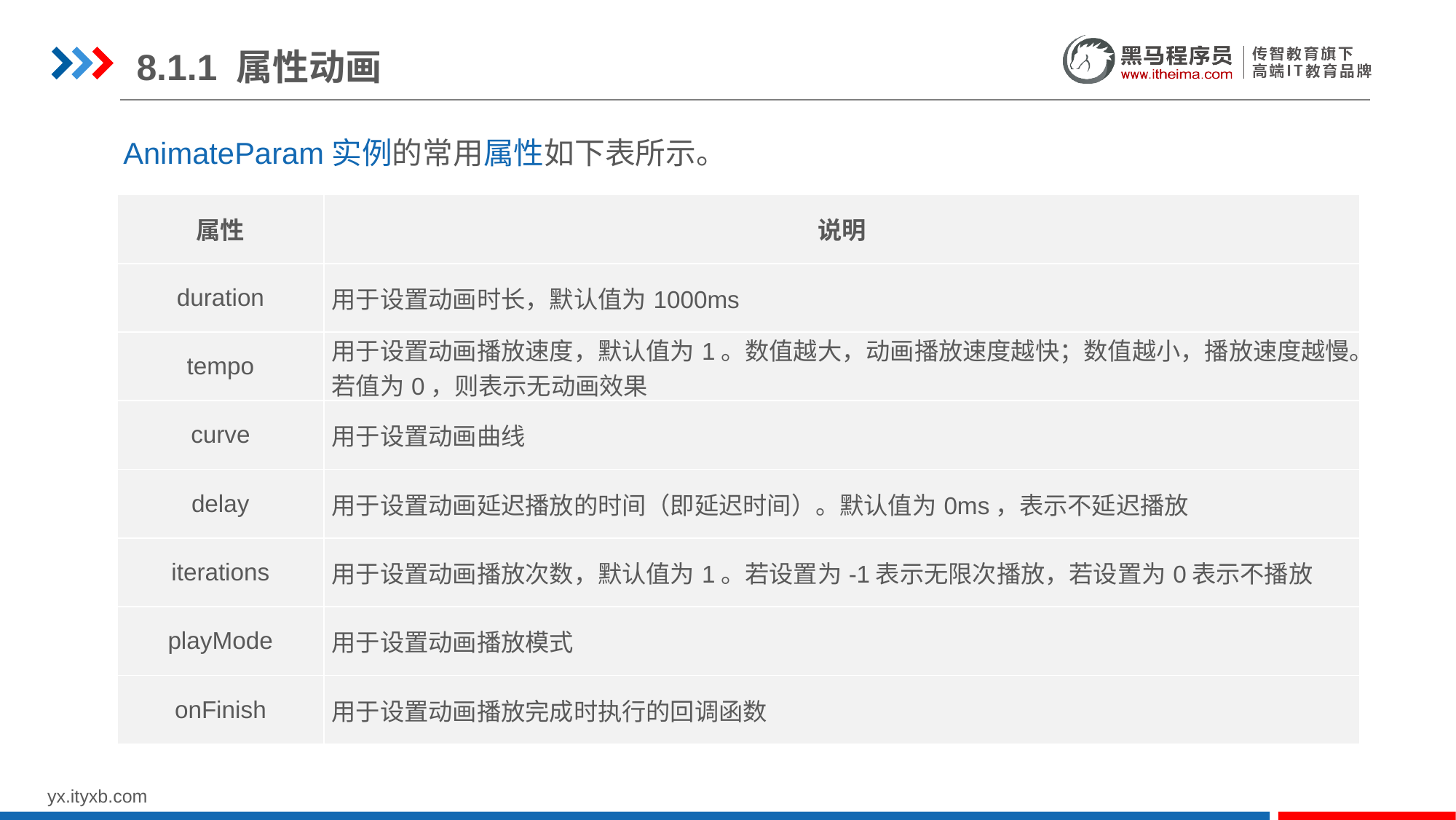

8.1.1 属性动画
AnimateParam实例的常用属性如下表所示。
| 属性 | 说明 |
| --- | --- |
| duration | 用于设置动画时长，默认值为1000ms |
| tempo | 用于设置动画播放速度，默认值为1。数值越大，动画播放速度越快；数值越小，播放速度越慢。若值为0，则表示无动画效果 |
| curve | 用于设置动画曲线 |
| delay | 用于设置动画延迟播放的时间（即延迟时间）。默认值为0ms，表示不延迟播放 |
| iterations | 用于设置动画播放次数，默认值为1。若设置为-1表示无限次播放，若设置为0表示不播放 |
| playMode | 用于设置动画播放模式 |
| onFinish | 用于设置动画播放完成时执行的回调函数 |